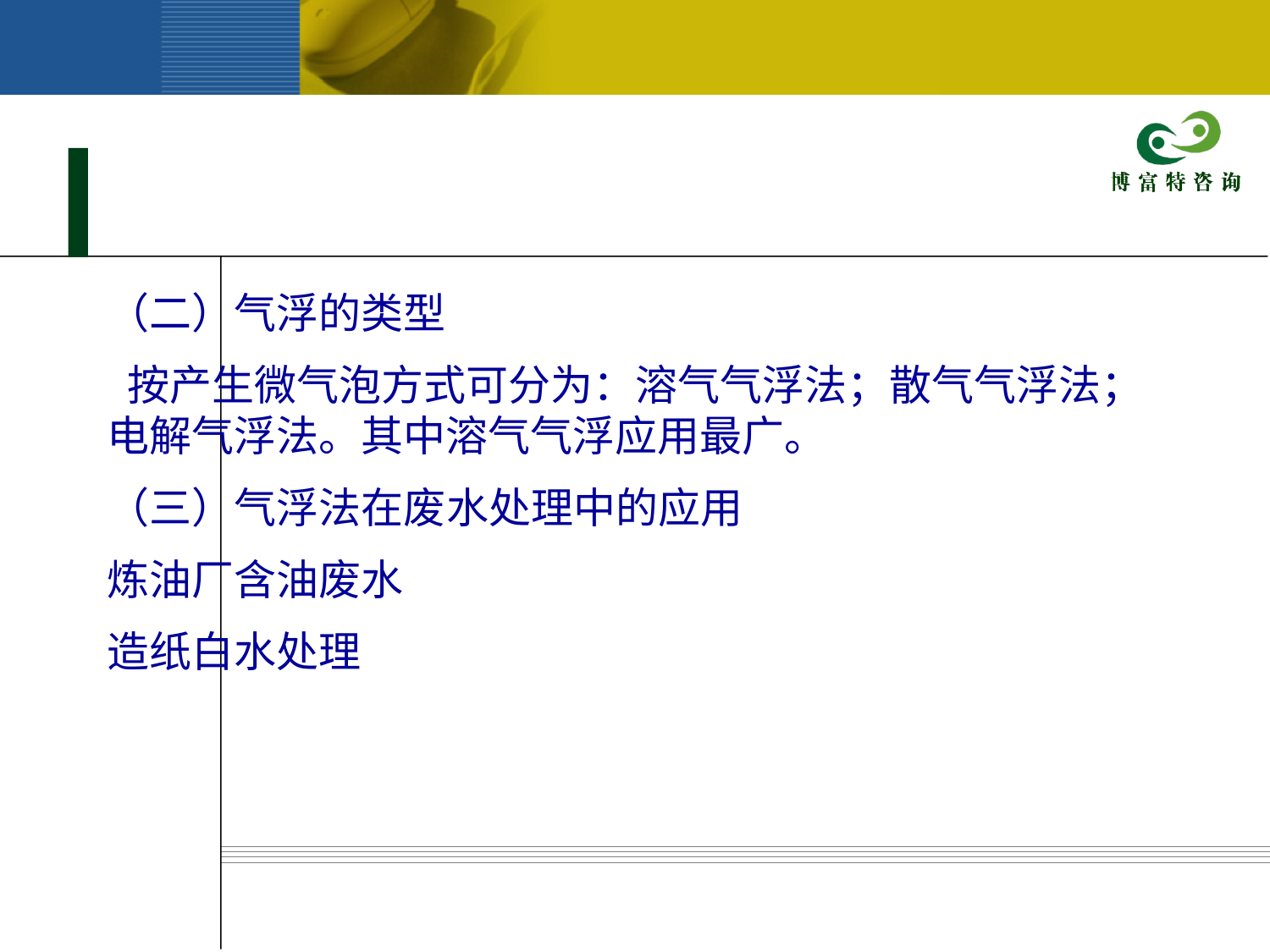

（二）气浮的类型
 按产生微气泡方式可分为：溶气气浮法；散气气浮法；电解气浮法。其中溶气气浮应用最广。
（三）气浮法在废水处理中的应用
炼油厂含油废水
造纸白水处理